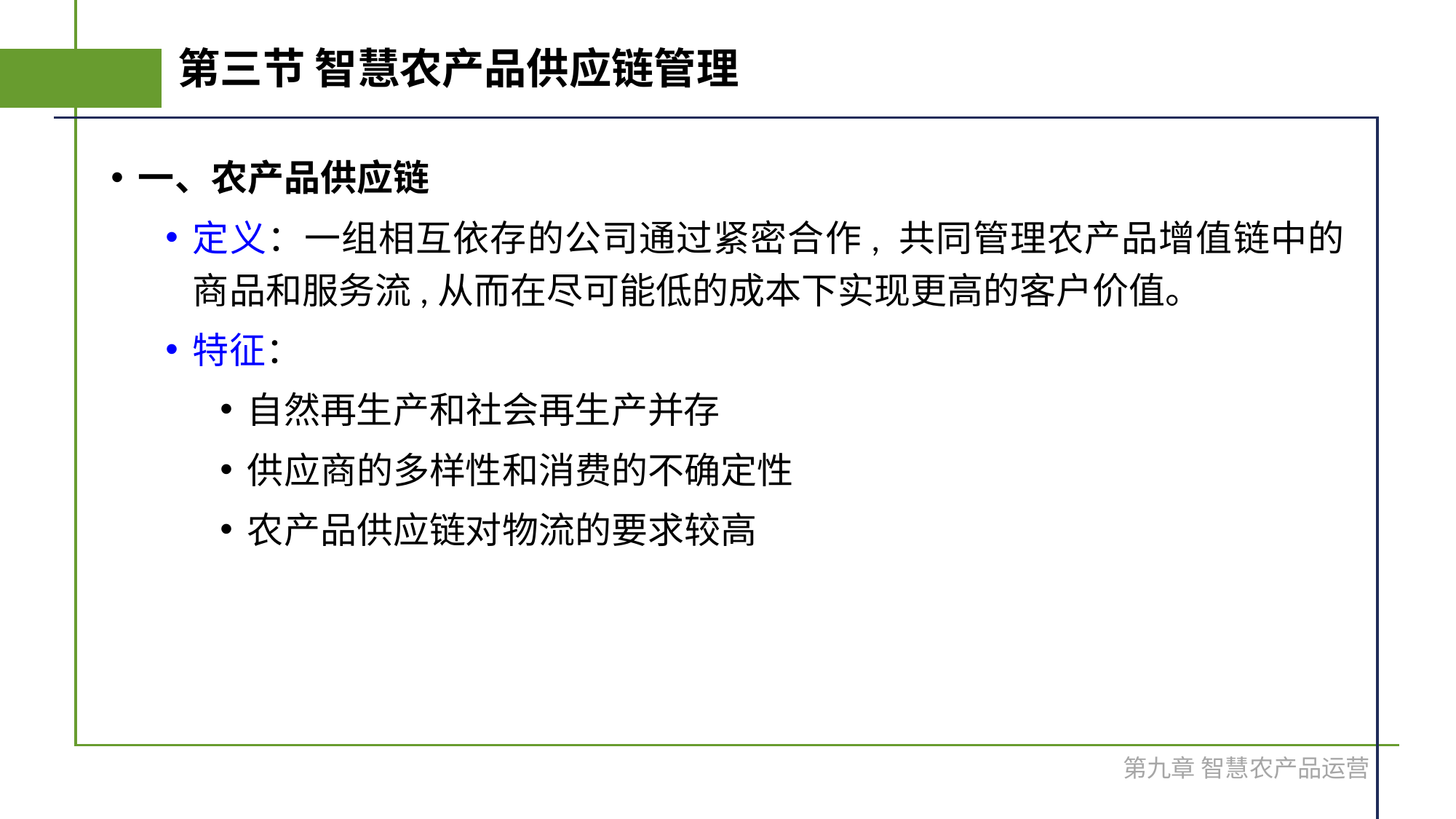

# 第三节 智慧农产品供应链管理
一、农产品供应链
定义：一组相互依存的公司通过紧密合作, 共同管理农产品增值链中的商品和服务流,从而在尽可能低的成本下实现更高的客户价值。
特征：
自然再生产和社会再生产并存
供应商的多样性和消费的不确定性
农产品供应链对物流的要求较高
第九章 智慧农产品运营